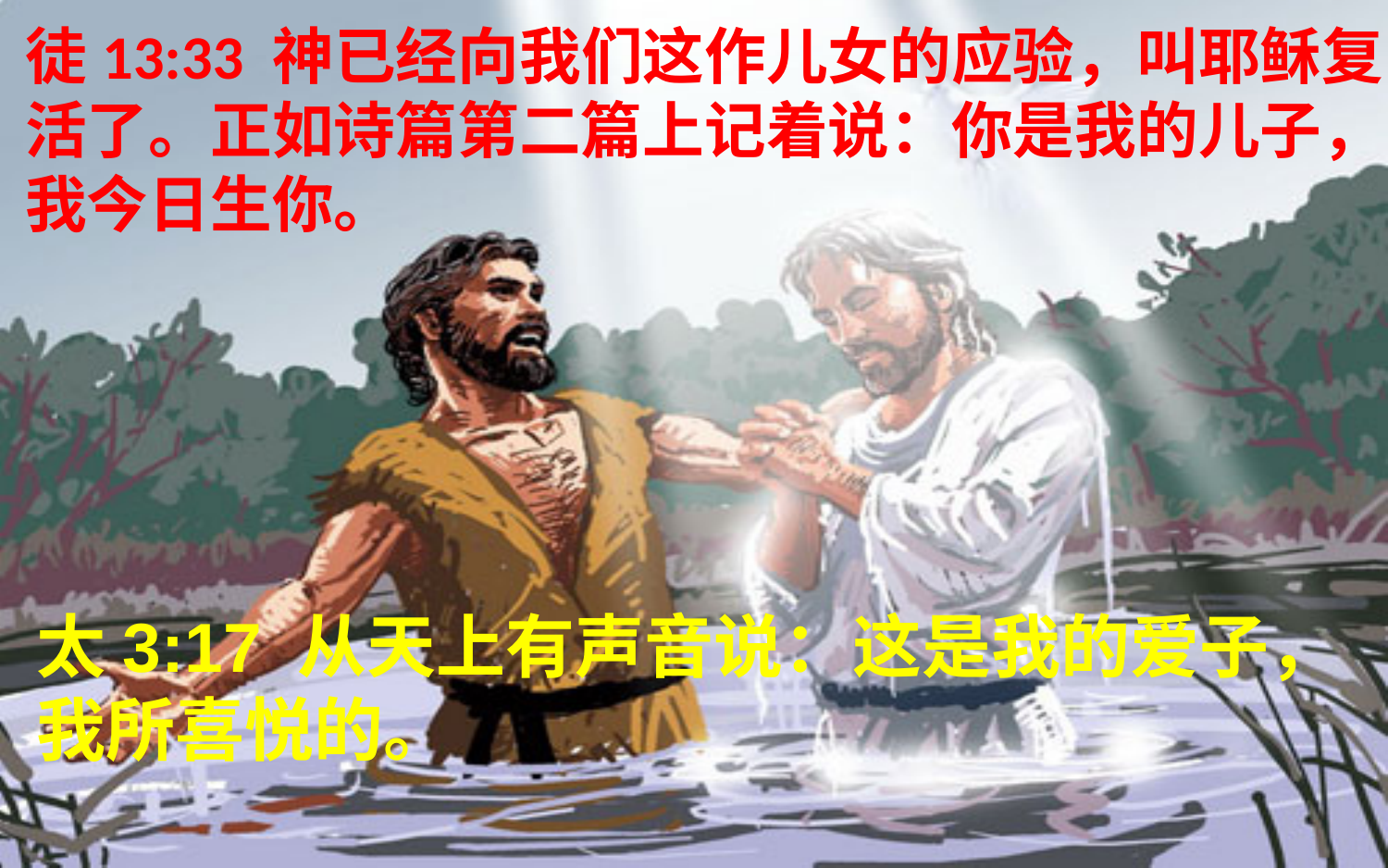

徒13:33 神已经向我们这作儿女的应验，叫耶稣复活了。正如诗篇第二篇上记着说：你是我的儿子，我今日生你。
太3:17 从天上有声音说：这是我的爱子，我所喜悦的。